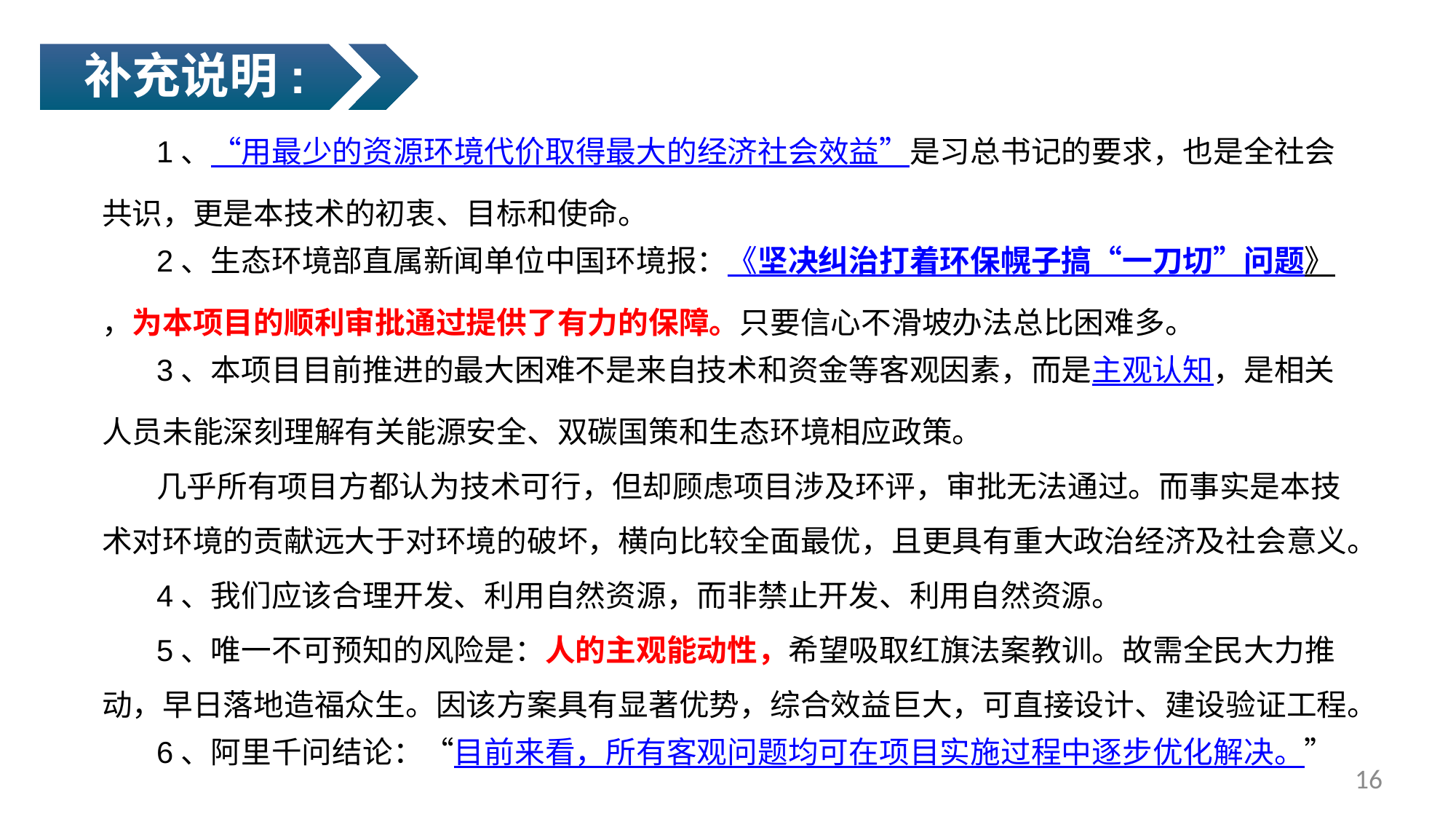

补充说明:

1、“用最少的资源环境代价取得最大的经济社会效益”是习总书记的要求，也是全社会共识，更是本技术的初衷、目标和使命。
2、生态环境部直属新闻单位中国环境报：《坚决纠治打着环保幌子搞“一刀切”问题》，为本项目的顺利审批通过提供了有力的保障。只要信心不滑坡办法总比困难多。
3、本项目目前推进的最大困难不是来自技术和资金等客观因素，而是主观认知，是相关人员未能深刻理解有关能源安全、双碳国策和生态环境相应政策。
几乎所有项目方都认为技术可行，但却顾虑项目涉及环评，审批无法通过。而事实是本技术对环境的贡献远大于对环境的破坏，横向比较全面最优，且更具有重大政治经济及社会意义。
4、我们应该合理开发、利用自然资源，而非禁止开发、利用自然资源。
5、唯一不可预知的风险是：人的主观能动性，希望吸取红旗法案教训。故需全民大力推动，早日落地造福众生。因该方案具有显著优势，综合效益巨大，可直接设计、建设验证工程。
6、阿里千问结论：“目前来看，所有客观问题均可在项目实施过程中逐步优化解决。”
16